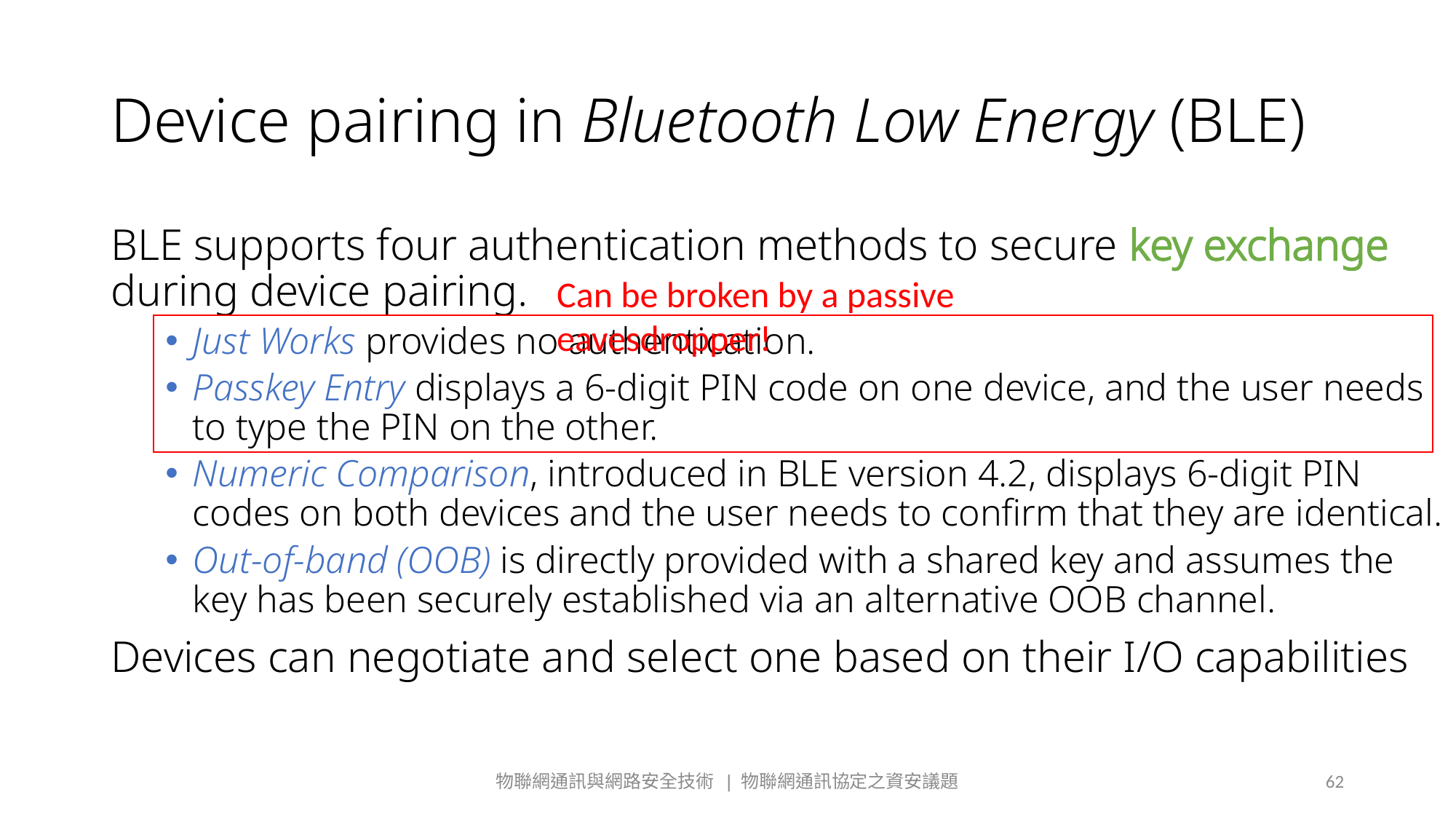

# Device pairing in Bluetooth Low Energy (BLE)
BLE supports four authentication methods to secure key exchange during device pairing.
Just Works provides no authentication.
Passkey Entry displays a 6-digit PIN code on one device, and the user needs to type the PIN on the other.
Numeric Comparison, introduced in BLE version 4.2, displays 6-digit PIN codes on both devices and the user needs to confirm that they are identical.
Out-of-band (OOB) is directly provided with a shared key and assumes the key has been securely established via an alternative OOB channel.
Devices can negotiate and select one based on their I/O capabilities

Can be broken by a passive eavesdropper!

物聯網通訊與網路安全技術  | 物聯網通訊協定之資安議題
62